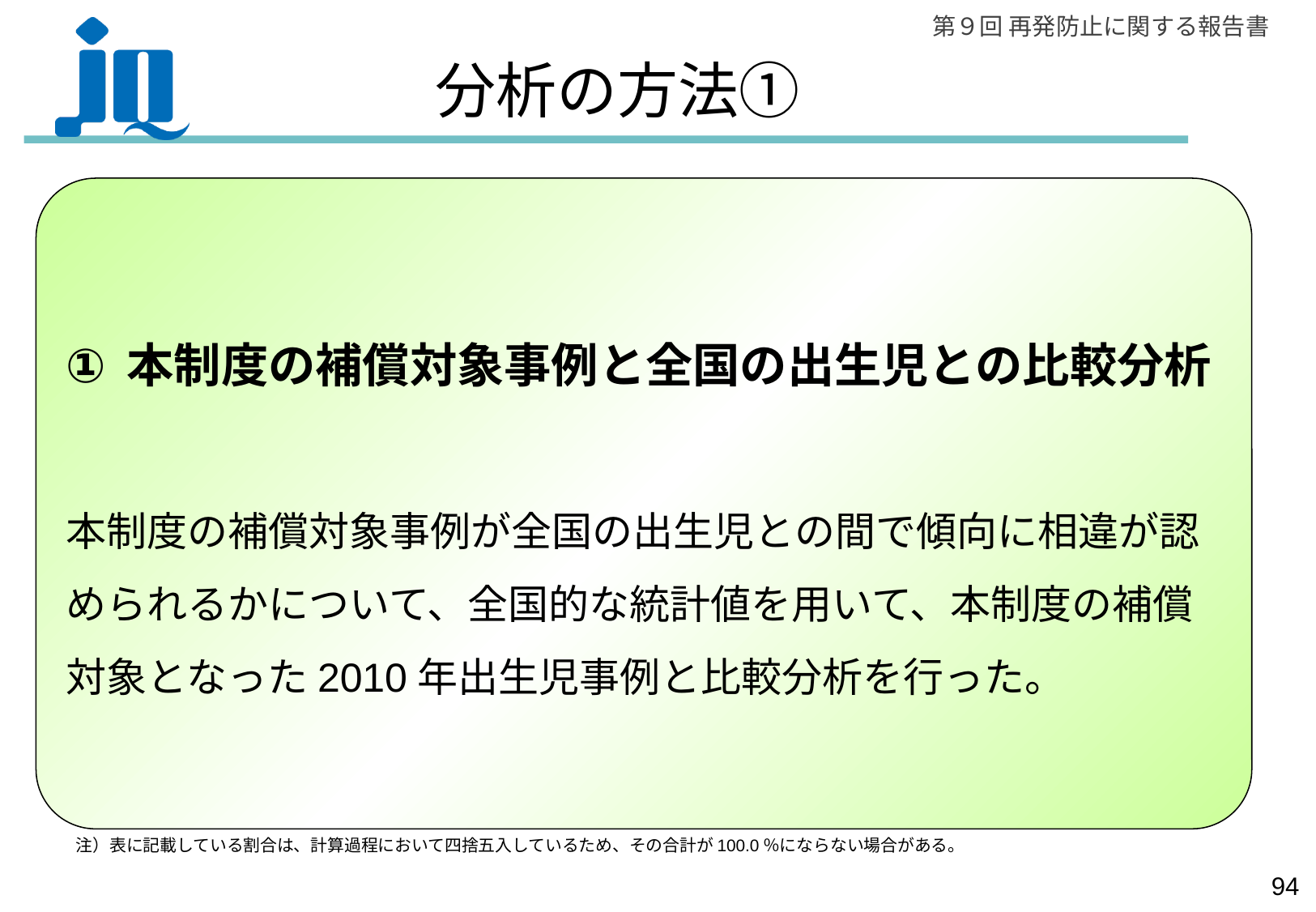

# 分析の方法①
本制度の補償対象事例と全国の出生児との比較分析

本制度の補償対象事例が全国の出生児との間で傾向に相違が認められるかについて、全国的な統計値を用いて、本制度の補償対象となった2010年出生児事例と比較分析を行った。
注）表に記載している割合は、計算過程において四捨五入しているため、その合計が100.0％にならない場合がある。
94